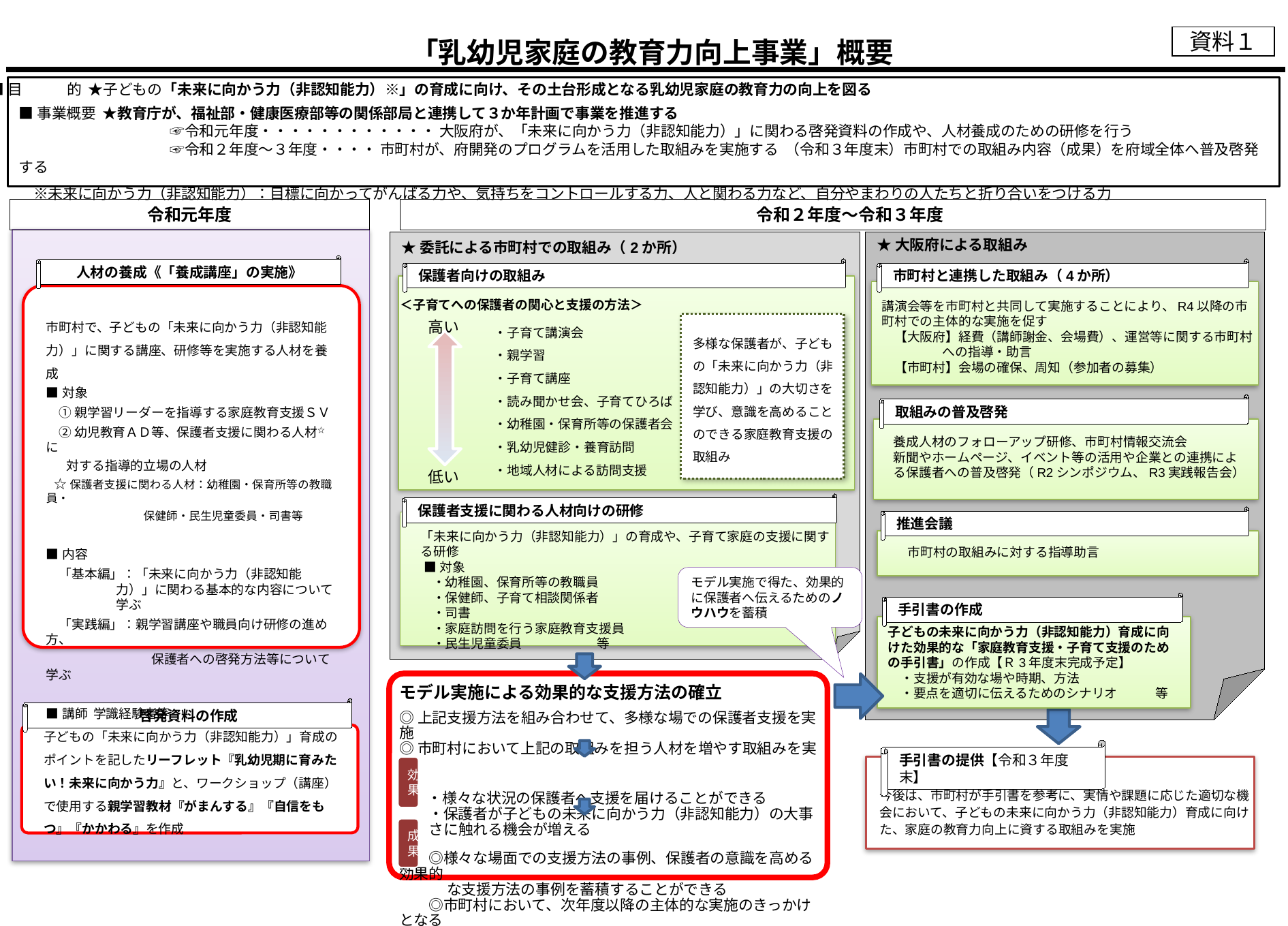

資料１
「乳幼児家庭の教育力向上事業」概要
■目　　　的  ★子どもの「未来に向かう力（非認知能力）※」の育成に向け、その土台形成となる乳幼児家庭の教育力の向上を図る
■事業概要  ★教育庁が、福祉部・健康医療部等の関係部局と連携して３か年計画で事業を推進する
　　　　　　　 　　　☞令和元年度・・・・・・・・・・・・ 大阪府が、「未来に向かう力（非認知能力）」に関わる啓発資料の作成や、人材養成のための研修を行う
　　　　　　　　 　　☞令和２年度～３年度・・・・ 市町村が、府開発のプログラムを活用した取組みを実施する  （令和３年度末）市町村での取組み内容（成果）を府域全体へ普及啓発する
　※未来に向かう力（非認知能力）：目標に向かってがんばる力や、気持ちをコントロールする力、人と関わる力など、自分やまわりの人たちと折り合いをつける力

令和元年度
　　令和２年度～令和３年度

★大阪府による取組み
★委託による市町村での取組み（2か所）
人材の養成《「養成講座」の実施》

市町村で、子どもの「未来に向かう力（非認知能力）」に関する講座、研修等を実施する人材を養成
■対象
　① 親学習リーダーを指導する家庭教育支援ＳＶ
　② 幼児教育ＡＤ等、保護者支援に関わる人材☆ に
      対する指導的立場の人材
   ☆保護者支援に関わる人材：幼稚園・保育所等の教職員・
                                     保健師・民生児童委員・司書等

■内容
　「基本編」：「未来に向かう力（非認知能力）」に関わる基本的な内容について学ぶ
　「実践編」：親学習講座や職員向け研修の進め方、
　　　　　　 　　保護者への啓発方法等について学ぶ

■講師  学識経験者等
保護者向けの取組み
市町村と連携した取組み（4か所）

講演会等を市町村と共同して実施することにより、R4以降の市町村での主体的な実施を促す
　【大阪府】経費（講師謝金、会場費）、運営等に関する市町村への指導・助言
　【市町村】会場の確保、周知（参加者の募集）

＜子育てへの保護者の関心と支援の方法＞
・子育て講演会
・親学習
・子育て講座
・読み聞かせ会、子育てひろば
・幼稚園・保育所等の保護者会
・乳幼児健診・養育訪問
・地域人材による訪問支援
高い
子育てへの関心

低い
多様な保護者が、子どもの「未来に向かう力（非認知能力）」の大切さを学び、意識を高めることのできる家庭教育支援の取組み
取組みの普及啓発

養成人材のフォローアップ研修、市町村情報交流会
新聞やホームページ、イベント等の活用や企業との連携による保護者への普及啓発（R2シンポジウム、R3実践報告会）
保護者支援に関わる人材向けの研修

「未来に向かう力（非認知能力）」の育成や、子育て家庭の支援に関する研修
 ■対象
   ・幼稚園、保育所等の教職員
   ・保健師、子育て相談関係者
   ・司書
   ・家庭訪問を行う家庭教育支援員
   ・民生児童委員                          等
推進会議

市町村の取組みに対する指導助言
モデル実施で得た、効果的に保護者へ伝えるためのノウハウを蓄積
手引書の作成
子どもの未来に向かう力（非認知能力）育成に向けた効果的な「家庭教育支援・子育て支援のための手引書」の作成【Ｒ3年度末完成予定】
　・支援が有効な場や時期、方法
　・要点を適切に伝えるためのシナリオ　　　等

モデル実施による効果的な支援方法の確立
◎上記支援方法を組み合わせて、多様な場での保護者支援を実施
◎市町村において上記の取組みを担う人材を増やす取組みを実施

　　・様々な状況の保護者へ支援を届けることができる
　　・保護者が子どもの未来に向かう力（非認知能力）の大事さに触れる機会が増える
　　◎様々な場面での支援方法の事例、保護者の意識を高める効果的
　　　 な支援方法の事例を蓄積することができる
　　◎市町村において、次年度以降の主体的な実施のきっかけとなる

効果

成果

啓発資料の作成

子どもの「未来に向かう力（非認知能力）」育成のポイントを記したリーフレット『乳幼児期に育みたい！未来に向かう力』と、ワークショップ（講座）で使用する親学習教材『がまんする』『自信をもつ』『かかわる』を作成
手引書の提供【令和３年度末】

今後は、市町村が手引書を参考に、実情や課題に応じた適切な機会において、子どもの未来に向かう力（非認知能力）育成に向けた、家庭の教育力向上に資する取組みを実施